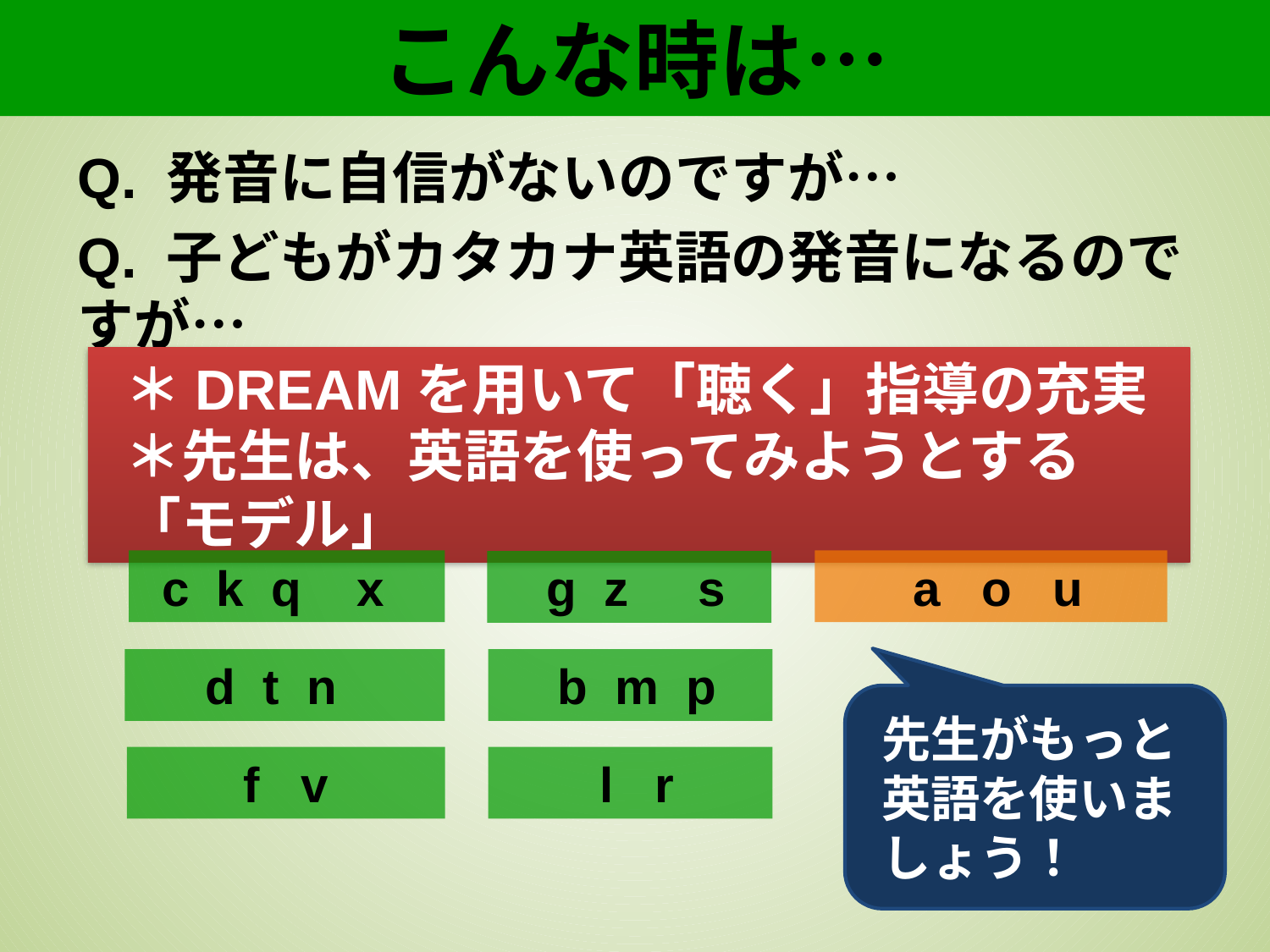

# こんな時は…
Q. 発音に自信がないのですが…
Q. 子どもがカタカナ英語の発音になるのですが…
＊DREAMを用いて「聴く」指導の充実
＊先生は、英語を使ってみようとする「モデル」
c  k  q    x
 a   o   u
 g  z     s
d  t  n
 b  m  p
先生がもっと英語を使いましょう！
f   v
 l   r